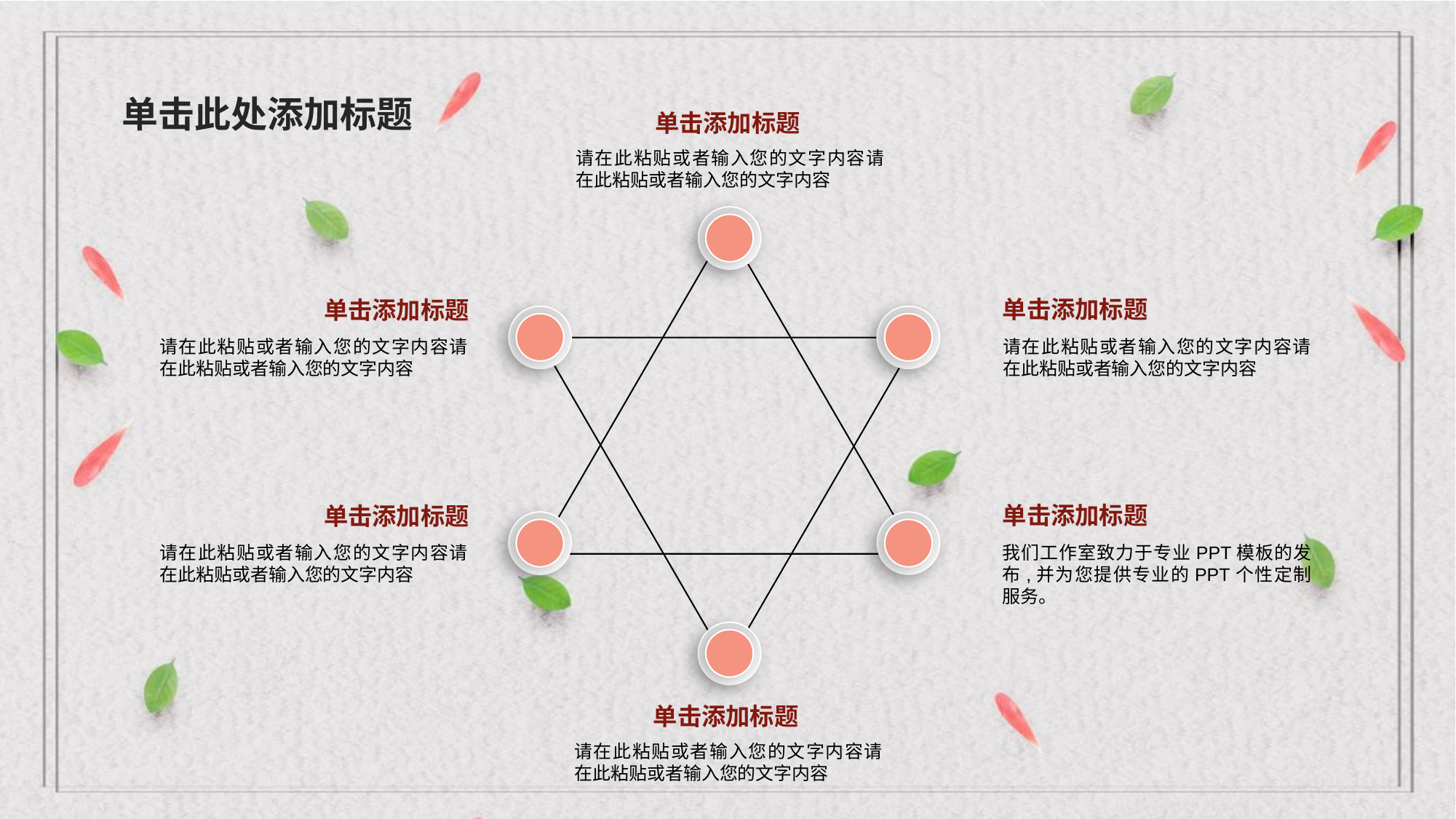

单击此处添加标题
单击添加标题
请在此粘贴或者输入您的文字内容请在此粘贴或者输入您的文字内容

单击添加标题
单击添加标题

请在此粘贴或者输入您的文字内容请在此粘贴或者输入您的文字内容
请在此粘贴或者输入您的文字内容请在此粘贴或者输入您的文字内容
单击添加标题
单击添加标题
请在此粘贴或者输入您的文字内容请在此粘贴或者输入您的文字内容
我们工作室致力于专业PPT模板的发布,并为您提供专业的PPT个性定制服务。

单击添加标题
请在此粘贴或者输入您的文字内容请在此粘贴或者输入您的文字内容